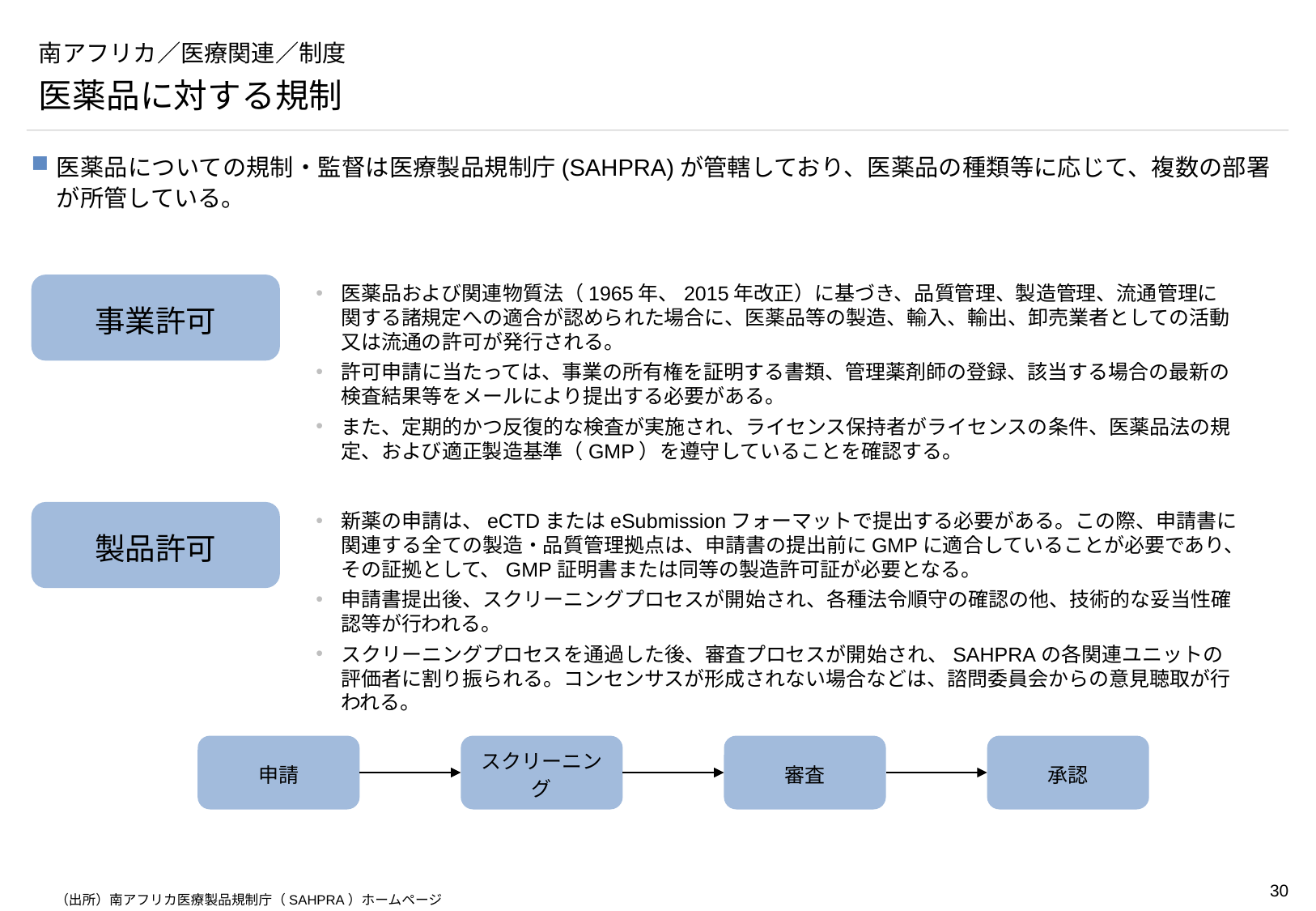

# 南アフリカ／医療関連／制度
医薬品に対する規制
医薬品についての規制・監督は医療製品規制庁(SAHPRA)が管轄しており、医薬品の種類等に応じて、複数の部署が所管している。
事業許可
医薬品および関連物質法（1965年、2015年改正）に基づき、品質管理、製造管理、流通管理に関する諸規定への適合が認められた場合に、医薬品等の製造、輸入、輸出、卸売業者としての活動又は流通の許可が発行される。
許可申請に当たっては、事業の所有権を証明する書類、管理薬剤師の登録、該当する場合の最新の検査結果等をメールにより提出する必要がある。
また、定期的かつ反復的な検査が実施され、ライセンス保持者がライセンスの条件、医薬品法の規定、および適正製造基準（GMP）を遵守していることを確認する。
製品許可
新薬の申請は、eCTDまたはeSubmissionフォーマットで提出する必要がある。この際、申請書に関連する全ての製造・品質管理拠点は、申請書の提出前にGMPに適合していることが必要であり、その証拠として、GMP証明書または同等の製造許可証が必要となる。
申請書提出後、スクリーニングプロセスが開始され、各種法令順守の確認の他、技術的な妥当性確認等が行われる。
スクリーニングプロセスを通過した後、審査プロセスが開始され、SAHPRAの各関連ユニットの評価者に割り振られる。コンセンサスが形成されない場合などは、諮問委員会からの意見聴取が行われる。
申請
スクリーニング
審査
承認
（出所）南アフリカ医療製品規制庁（SAHPRA）ホームページ